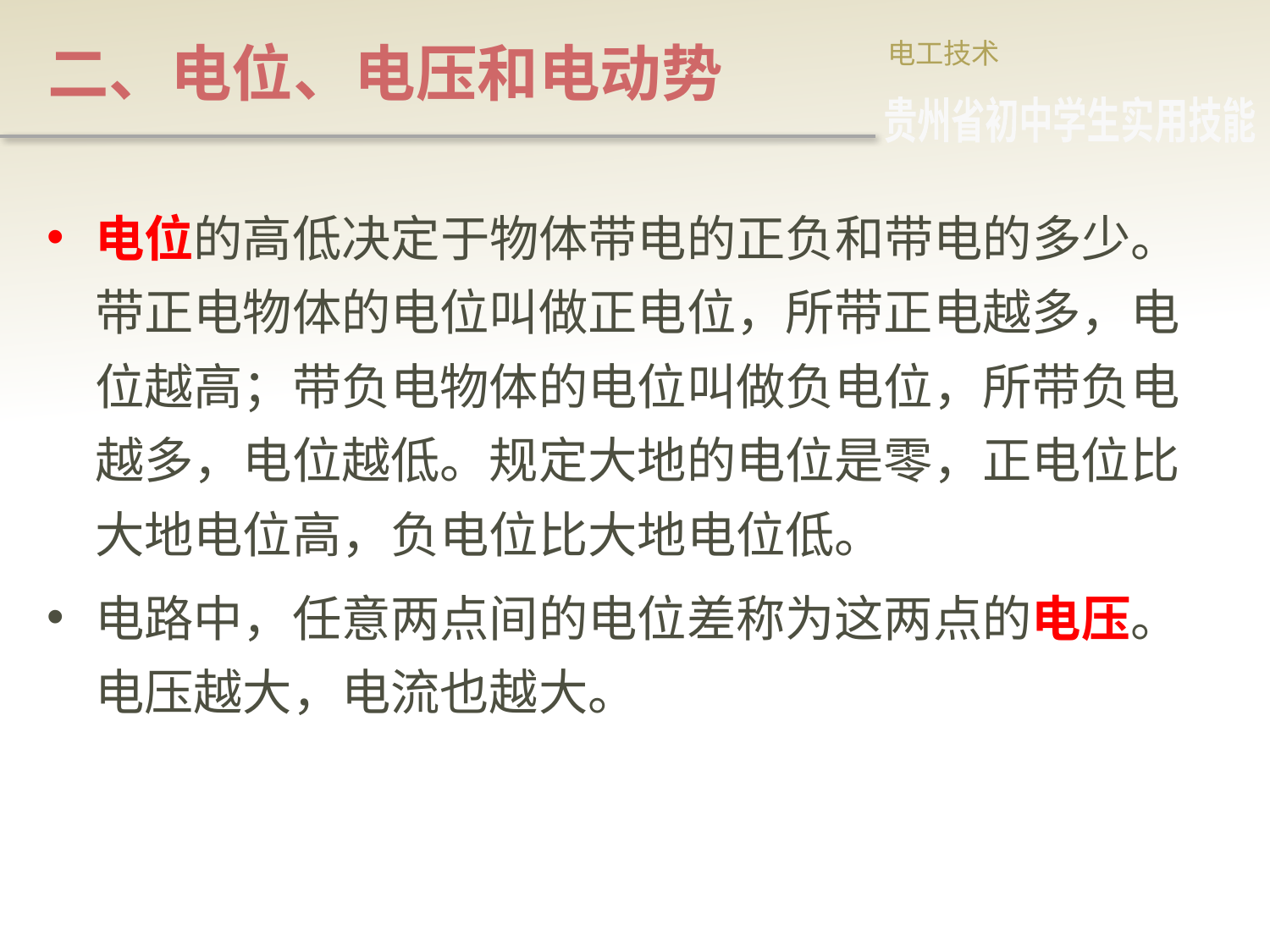

# 二、电位、电压和电动势
电工技术
贵州省初中学生实用技能
电位的高低决定于物体带电的正负和带电的多少。带正电物体的电位叫做正电位，所带正电越多，电位越高；带负电物体的电位叫做负电位，所带负电越多，电位越低。规定大地的电位是零，正电位比大地电位高，负电位比大地电位低。
电路中，任意两点间的电位差称为这两点的电压。电压越大，电流也越大。